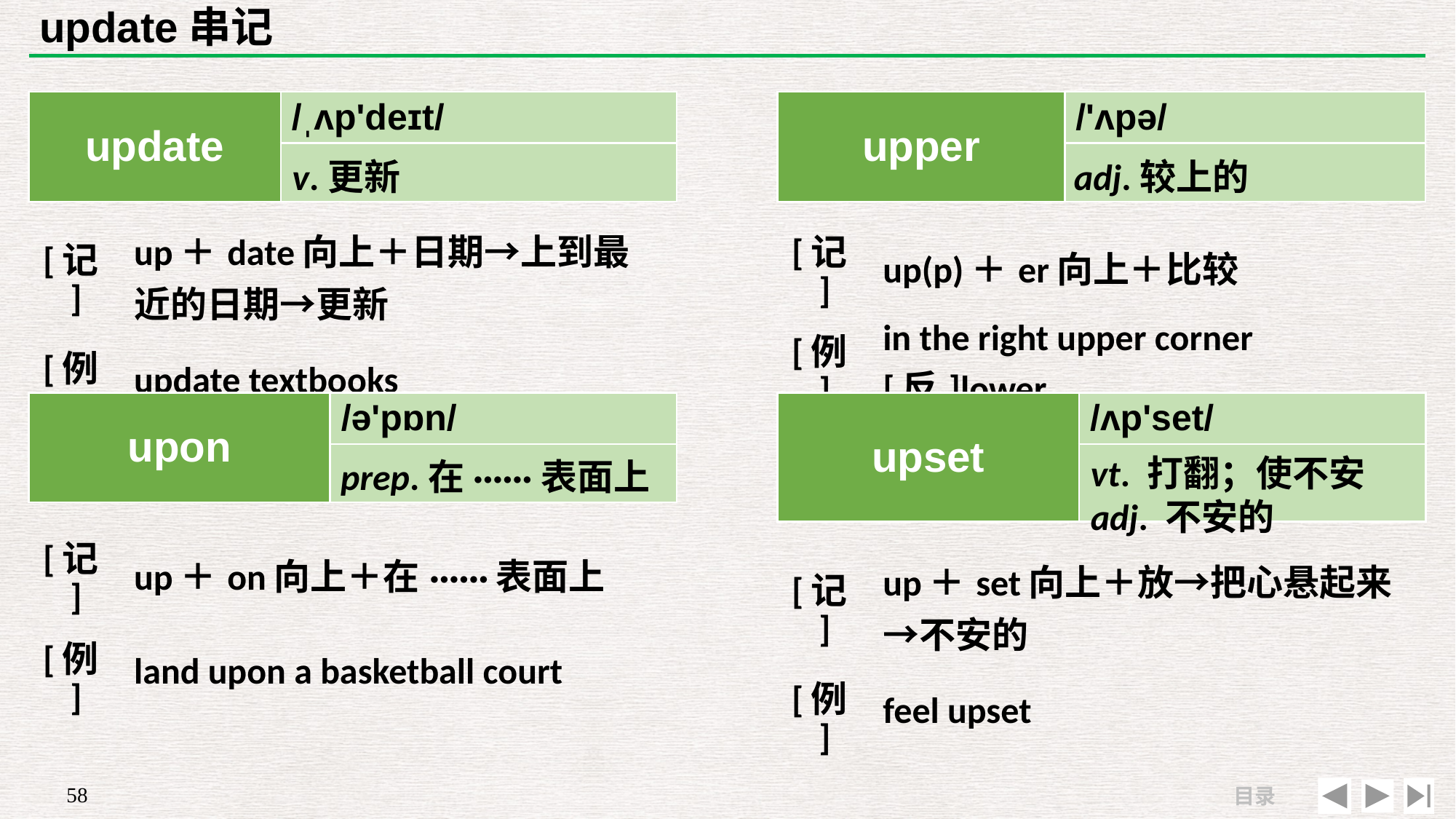

# update串记

| update | /ˌʌp'deɪt/ |
| --- | --- |
|  |  |
| upper | /'ʌpə/ |
| --- | --- |
|  |  |
v.更新
adj.较上的
| [记] | up＋date向上＋日期→上到最近的日期→更新 |
| --- | --- |
| [例] | update textbooks |
| [记] | up(p)＋er向上＋比较 |
| --- | --- |
| [例] | in the right upper corner [反]lower |
| upon | /ə'pɒn/ |
| --- | --- |
|  |  |
| upset | /ʌp'set/ |
| --- | --- |
|  |  |
vt. 打翻；使不安
adj. 不安的
prep.在······表面上
| [记] | up＋on向上＋在······表面上 |
| --- | --- |
| [例] | land upon a basketball court |
| [记] | up＋set向上＋放→把心悬起来→不安的 |
| --- | --- |
| [例] | feel upset |